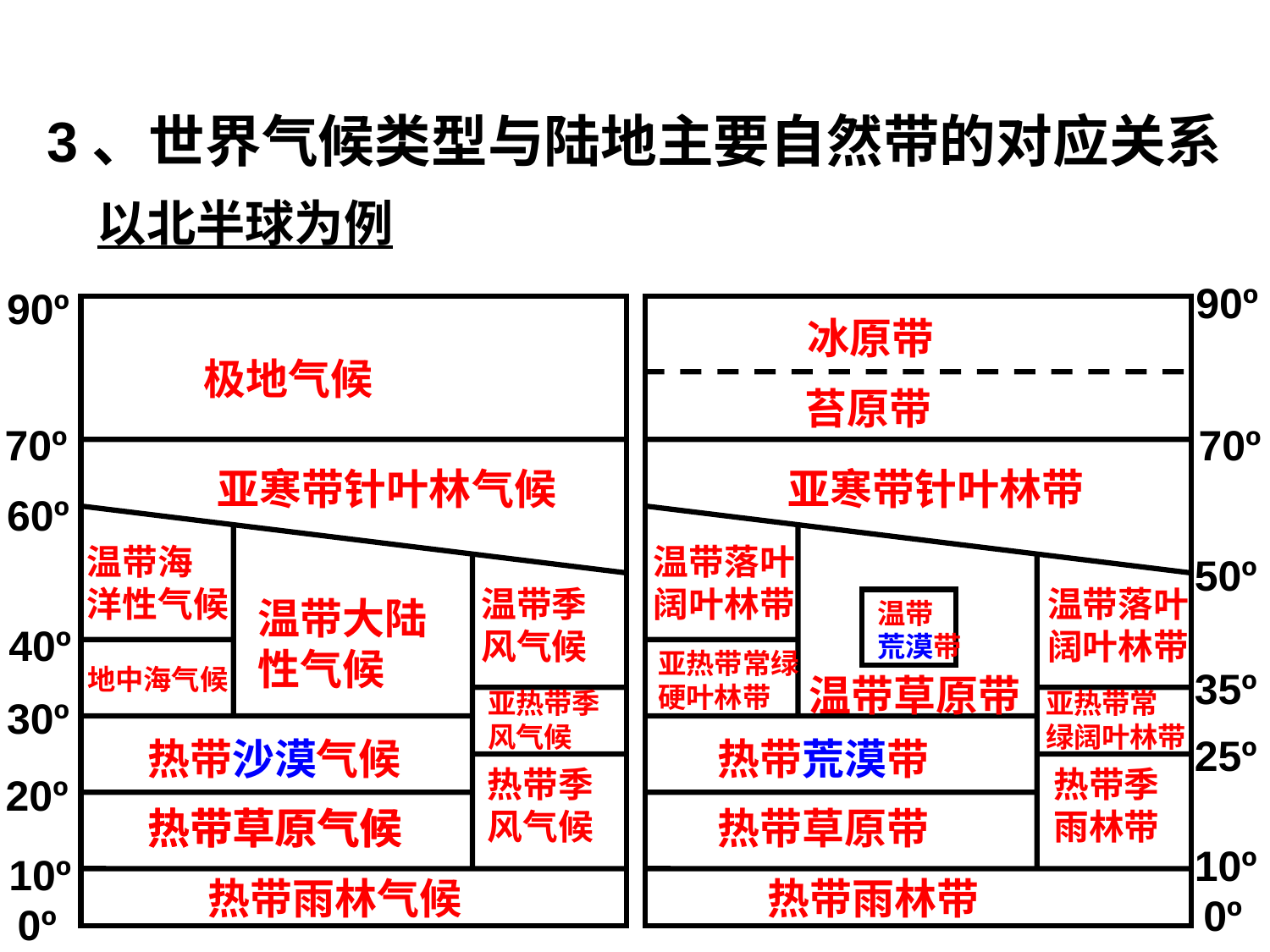

3、世界气候类型与陆地主要自然带的对应关系
以北半球为例
90º
90º

冰原带
极地气候
苔原带
70º
70º
亚寒带针叶林气候
亚寒带针叶林带
60º
温带海
洋性气候
温带落叶
阔叶林带
50º
温带季
风气候
温带落叶
阔叶林带
温带大陆
性气候
温带
荒漠带
40º
亚热带常绿
硬叶林带
地中海气候
35º
温带草原带
亚热带常
绿阔叶林带
亚热带季
风气候
30º
25º
热带沙漠气候
热带荒漠带
热带季
风气候
热带季
雨林带
20º
热带草原气候
热带草原气候
热带草原带
10º
10º
热带雨林气候
热带雨林带
0º
0º